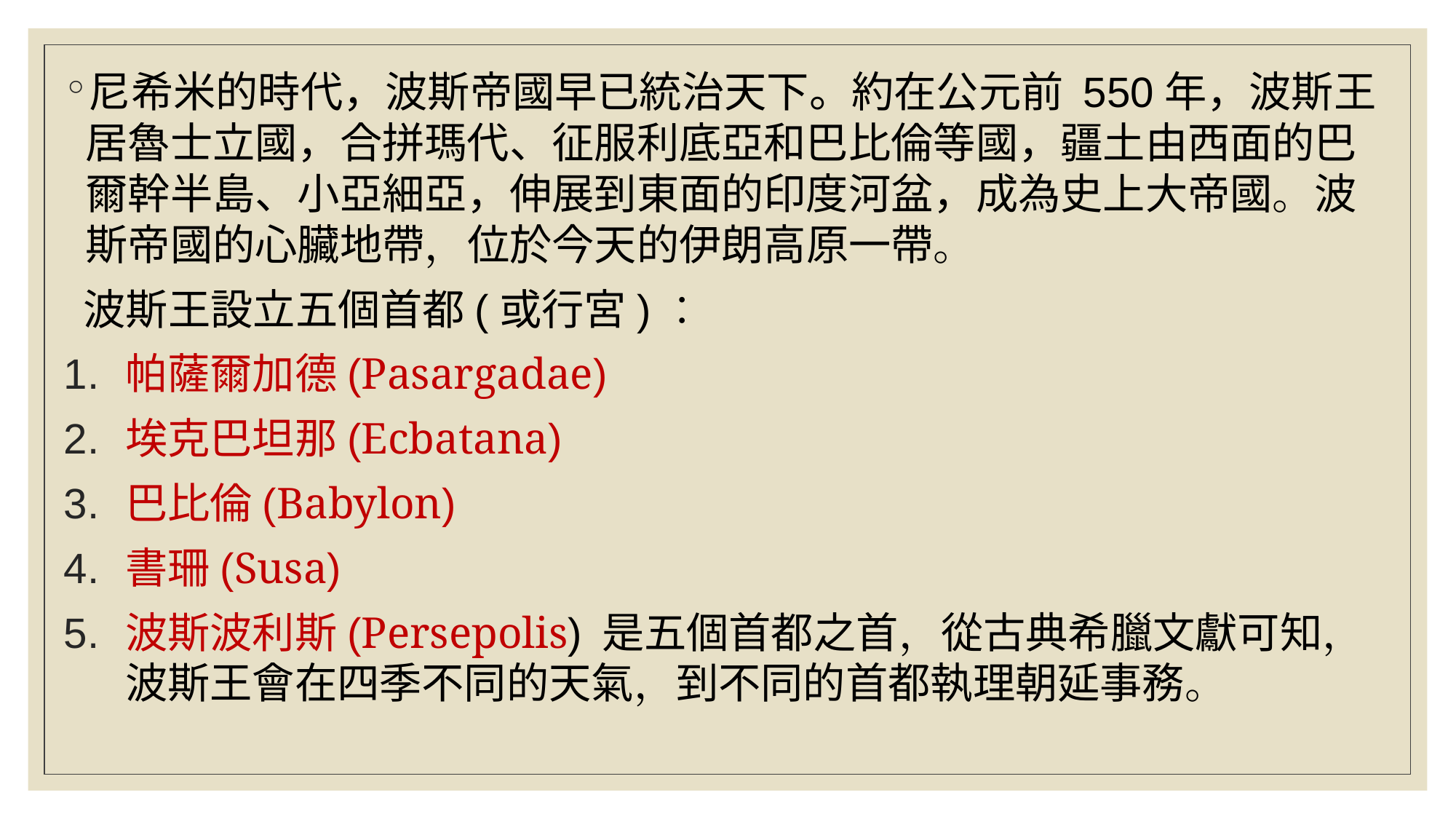

尼希米的時代，波斯帝國早已統治天下。約在公元前 550年，波斯王居魯士立國，合拼瑪代、征服利底亞和巴比倫等國，疆土由西面的巴爾幹半島、小亞細亞，伸展到東面的印度河盆，成為史上大帝國。波斯帝國的心臟地帶，位於今天的伊朗高原一帶。
 波斯王設立五個首都(或行宮)：
帕薩爾加德(Pasargadae)
埃克巴坦那(Ecbatana)
巴比倫(Babylon)
書珊(Susa)
波斯波利斯(Persepolis) 是五個首都之首，從古典希臘文獻可知，波斯王會在四季不同的天氣，到不同的首都執理朝延事務。